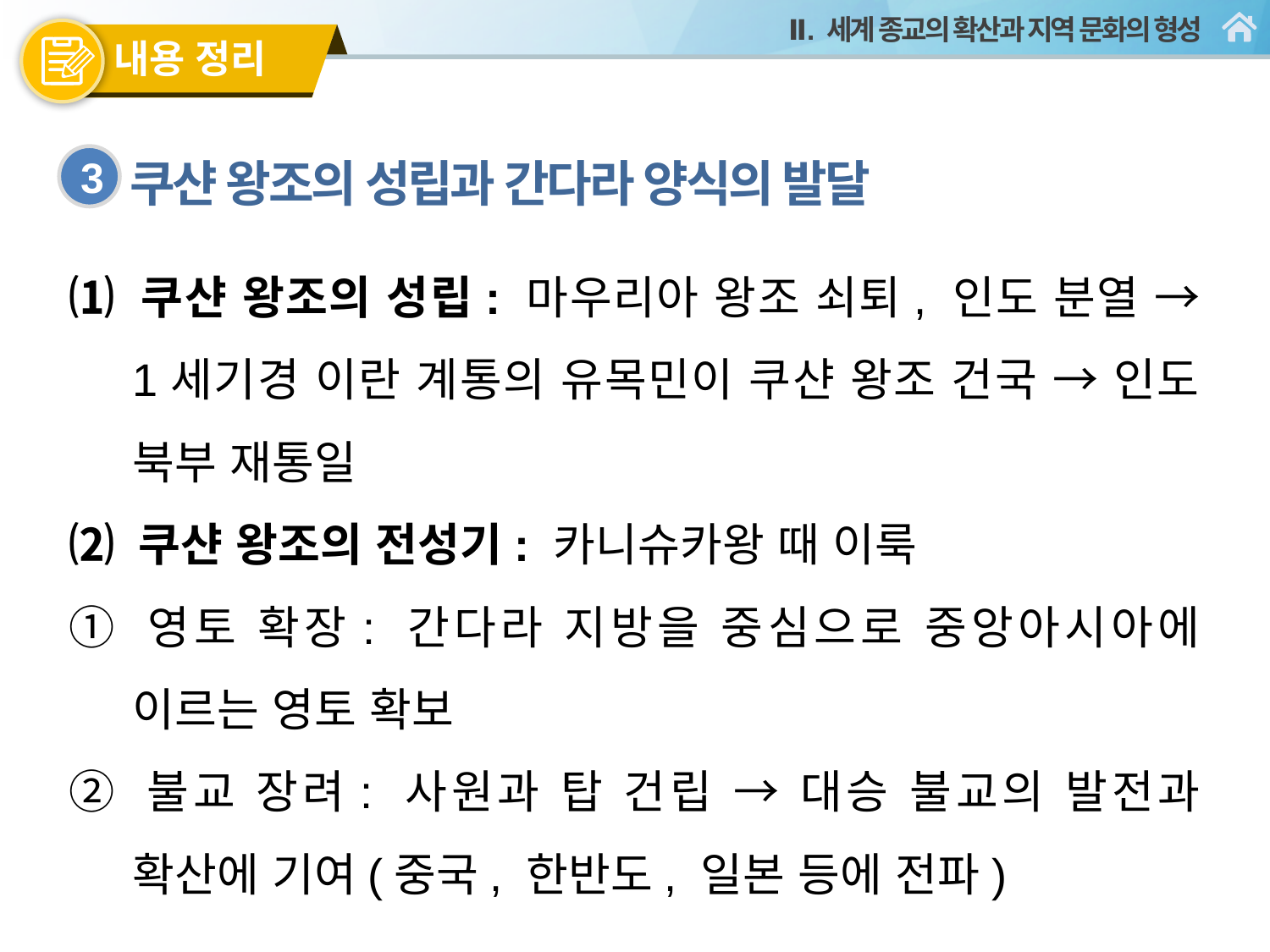

쿠샨 왕조의 성립과 간다라 양식의 발달
3
⑴ 쿠샨 왕조의 성립: 마우리아 왕조 쇠퇴, 인도 분열 → 1세기경 이란 계통의 유목민이 쿠샨 왕조 건국 → 인도 북부 재통일
⑵ 쿠샨 왕조의 전성기: 카니슈카왕 때 이룩
① 영토 확장: 간다라 지방을 중심으로 중앙아시아에 이르는 영토 확보
② 불교 장려: 사원과 탑 건립 → 대승 불교의 발전과 확산에 기여(중국, 한반도, 일본 등에 전파)